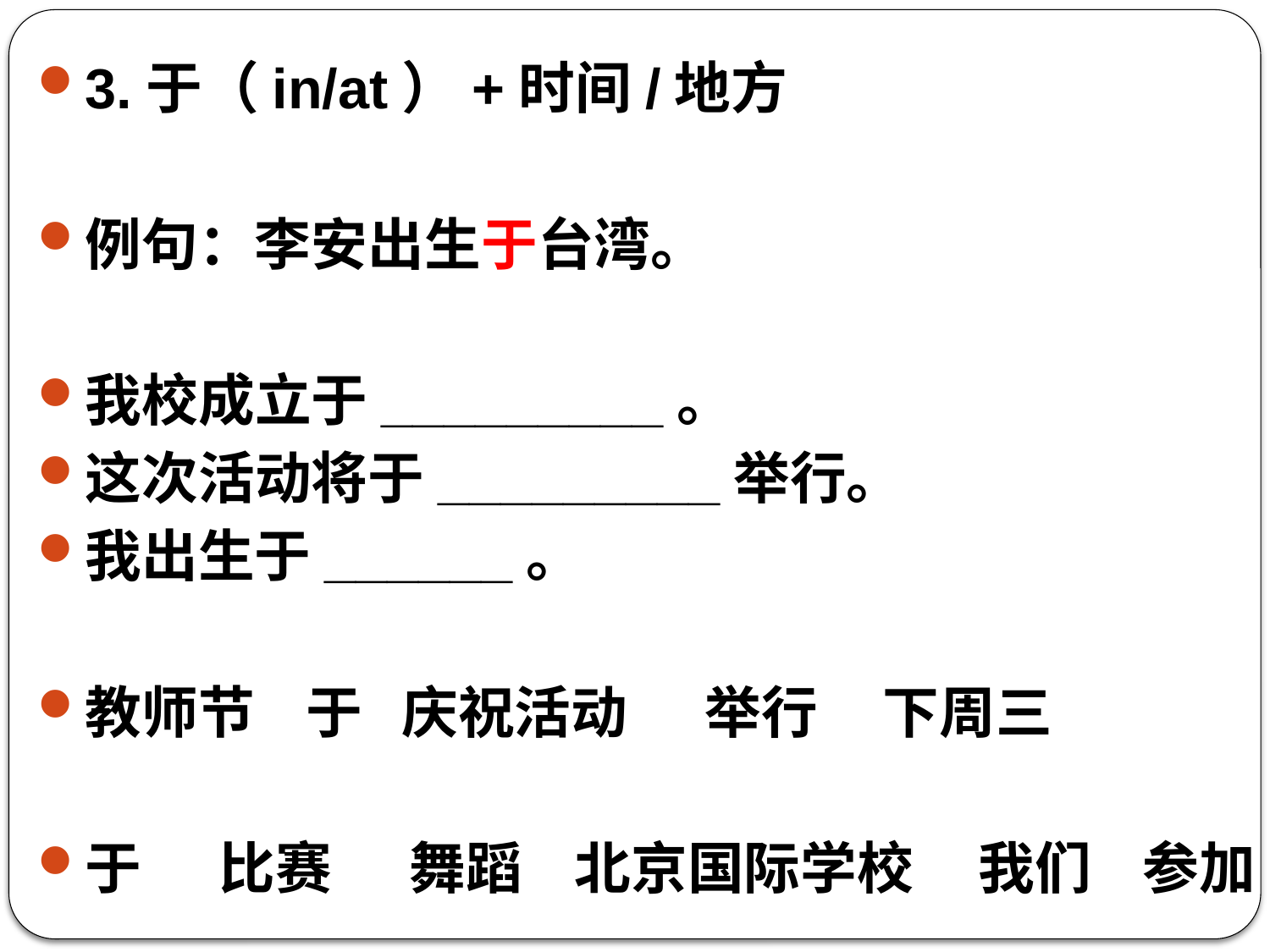

3.于（in/at）+时间/地方

例句：李安出生于台湾。

我校成立于_________。
这次活动将于_________举行。
我出生于______。

教师节    于   庆祝活动      举行     下周三

于      比赛      舞蹈    北京国际学校     我们    参加